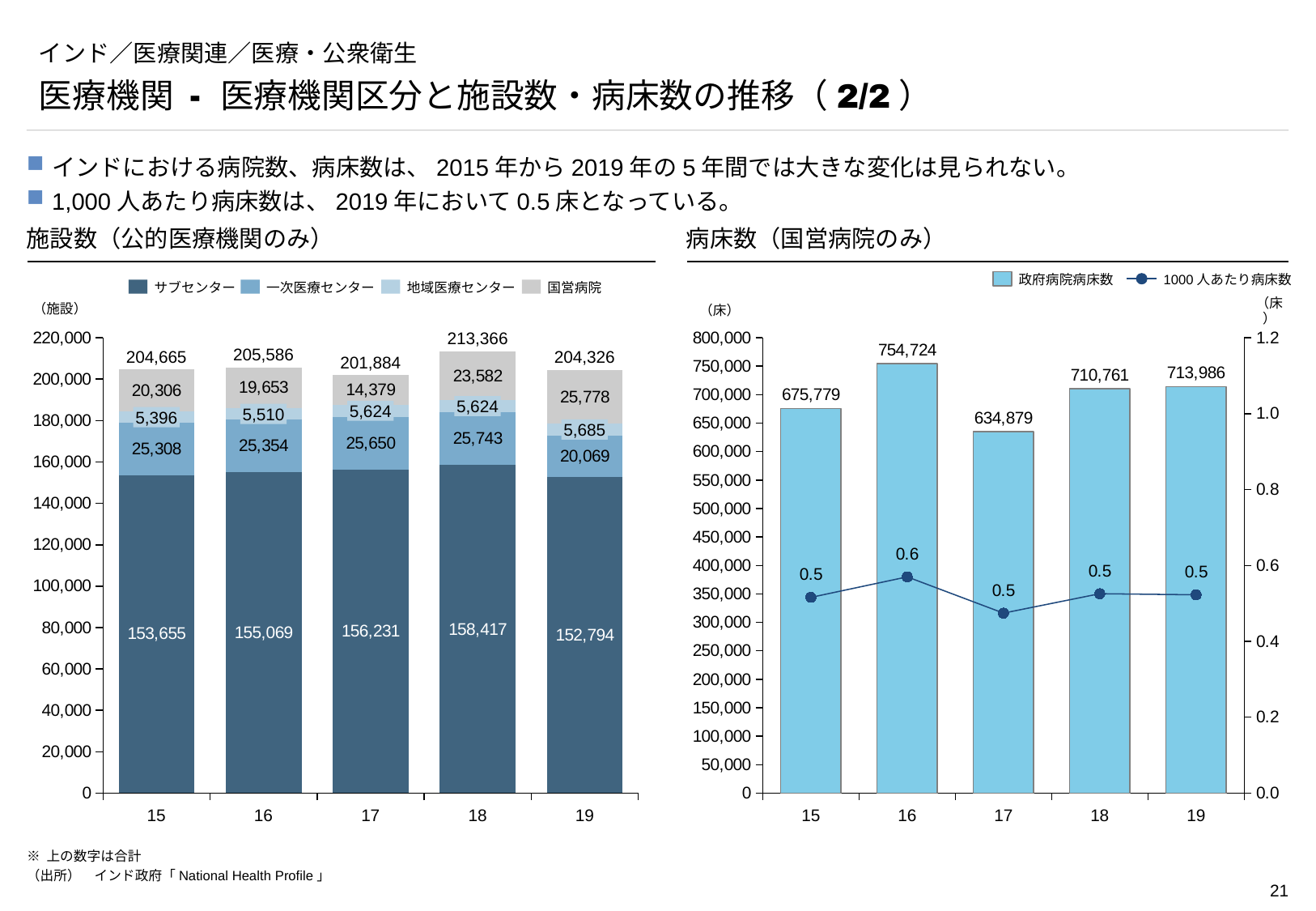

# インド／医療関連／医療・公衆衛生
医療機関 - 医療機関区分と施設数・病床数の推移（2/2）
インドにおける病院数、病床数は、2015年から2019年の5年間では大きな変化は見られない。
1,000人あたり病床数は、2019年において0.5床となっている。
施設数（公的医療機関のみ）
病床数（国営病院のみ）
政府病院病床数
1000人あたり病床数

サブセンター
一次医療センター
地域医療センター
国営病院

（施設）
（床）
（床）

### Chart

| Category |  |  |  |  |
|---|---|---|---|---|

### Chart

| Category |  |  |
|---|---|---|
213,366
205,586
204,665
204,326
201,884
5,624
5,624
5,510
5,396
5,685
15
16
17
18
19
15
16
17
18
19
※ 上の数字は合計
（出所）　インド政府「National Health Profile」